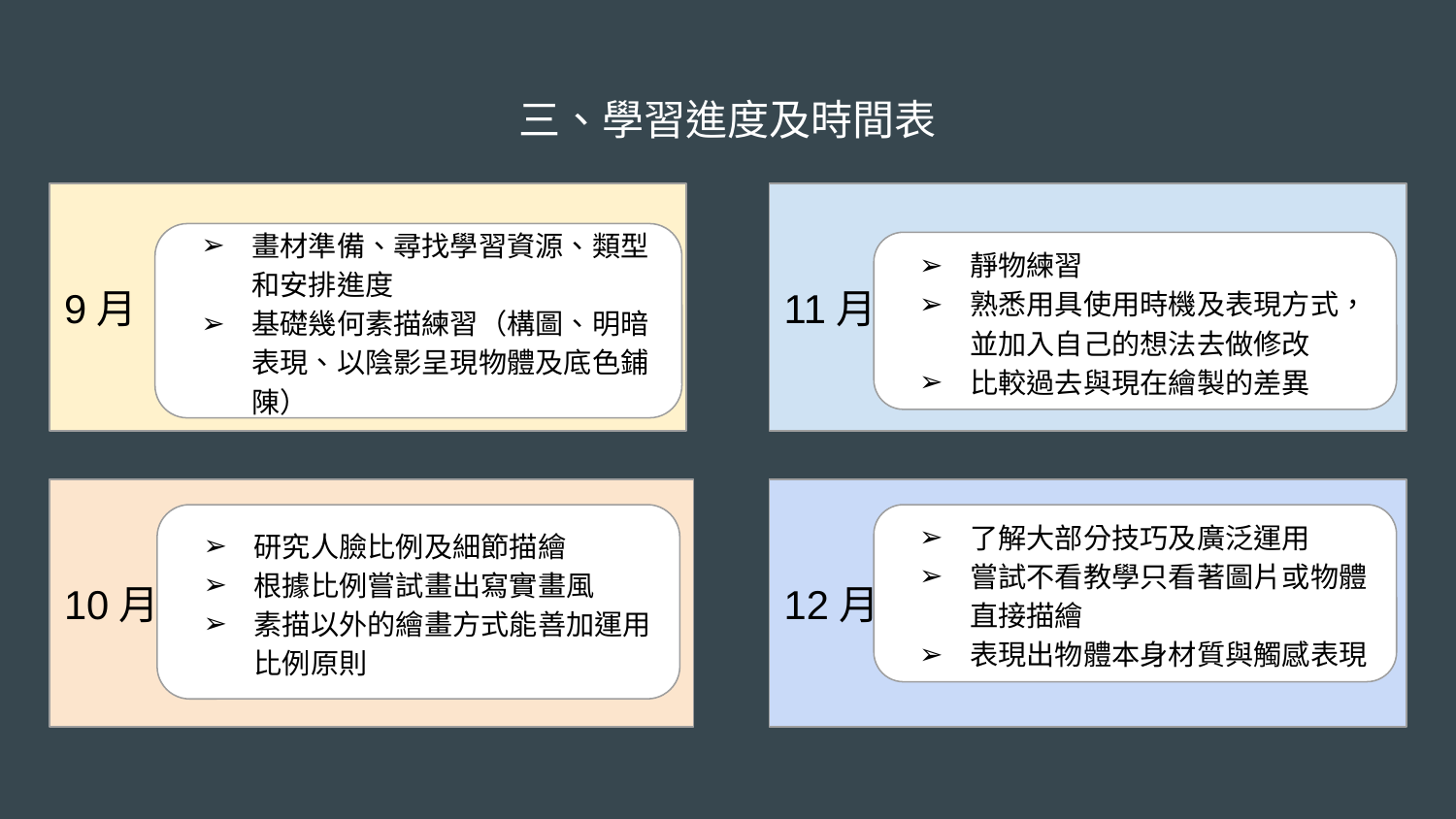

# 三、學習進度及時間表
9月
11月

畫材準備、尋找學習資源、類型和安排進度
基礎幾何素描練習（構圖、明暗表現、以陰影呈現物體及底色鋪陳）
靜物練習
熟悉用具使用時機及表現方式，並加入自己的想法去做修改
比較過去與現在繪製的差異

12月
10月
了解大部分技巧及廣泛運用
嘗試不看教學只看著圖片或物體直接描繪
表現出物體本身材質與觸感表現
研究人臉比例及細節描繪
根據比例嘗試畫出寫實畫風
素描以外的繪畫方式能善加運用比例原則